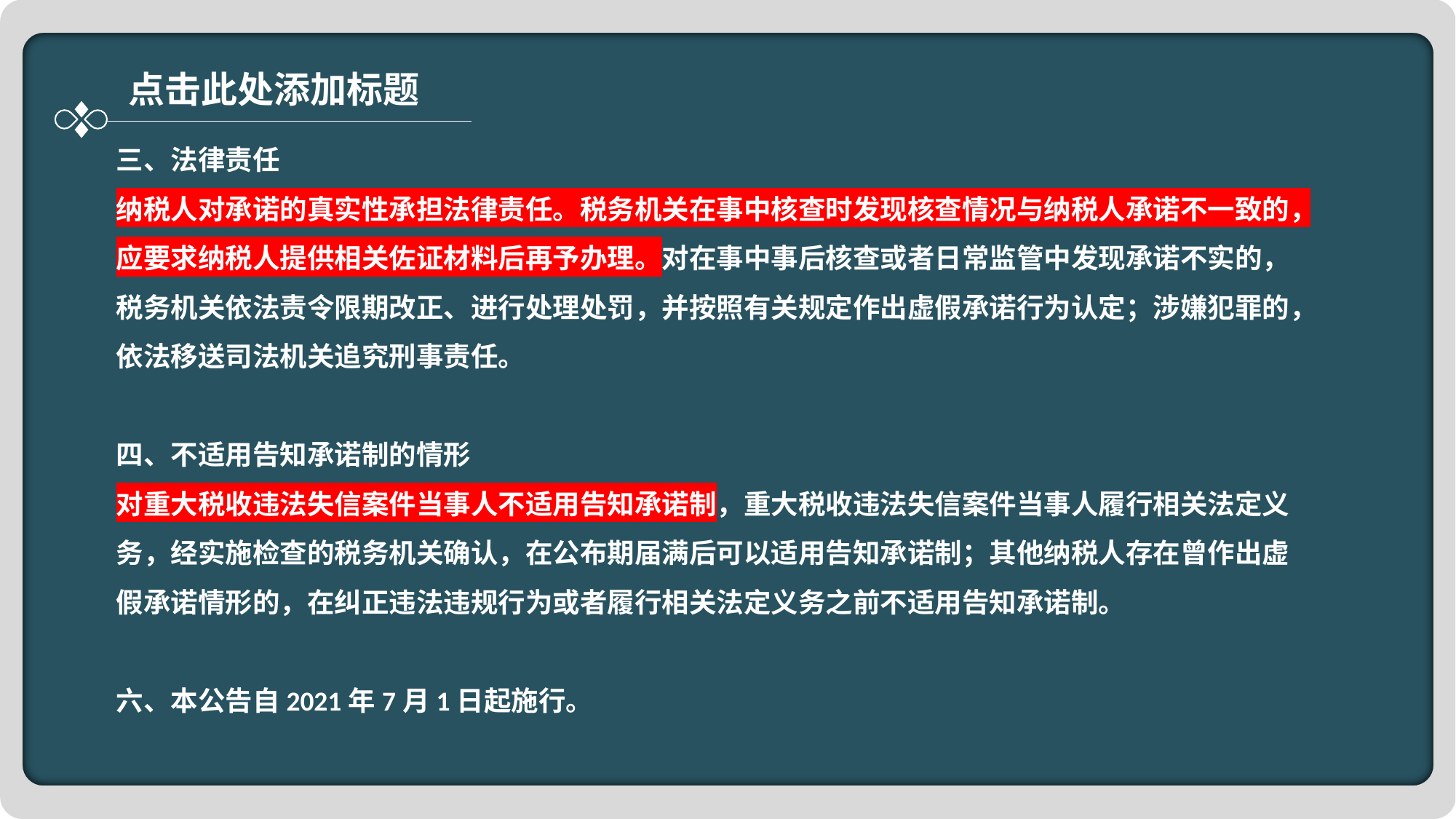

点击此处添加标题

三、法律责任
纳税人对承诺的真实性承担法律责任。税务机关在事中核查时发现核查情况与纳税人承诺不一致的，应要求纳税人提供相关佐证材料后再予办理。对在事中事后核查或者日常监管中发现承诺不实的，税务机关依法责令限期改正、进行处理处罚，并按照有关规定作出虚假承诺行为认定；涉嫌犯罪的，依法移送司法机关追究刑事责任。

四、不适用告知承诺制的情形
对重大税收违法失信案件当事人不适用告知承诺制，重大税收违法失信案件当事人履行相关法定义务，经实施检查的税务机关确认，在公布期届满后可以适用告知承诺制；其他纳税人存在曾作出虚假承诺情形的，在纠正违法违规行为或者履行相关法定义务之前不适用告知承诺制。

六、本公告自2021年7月1日起施行。